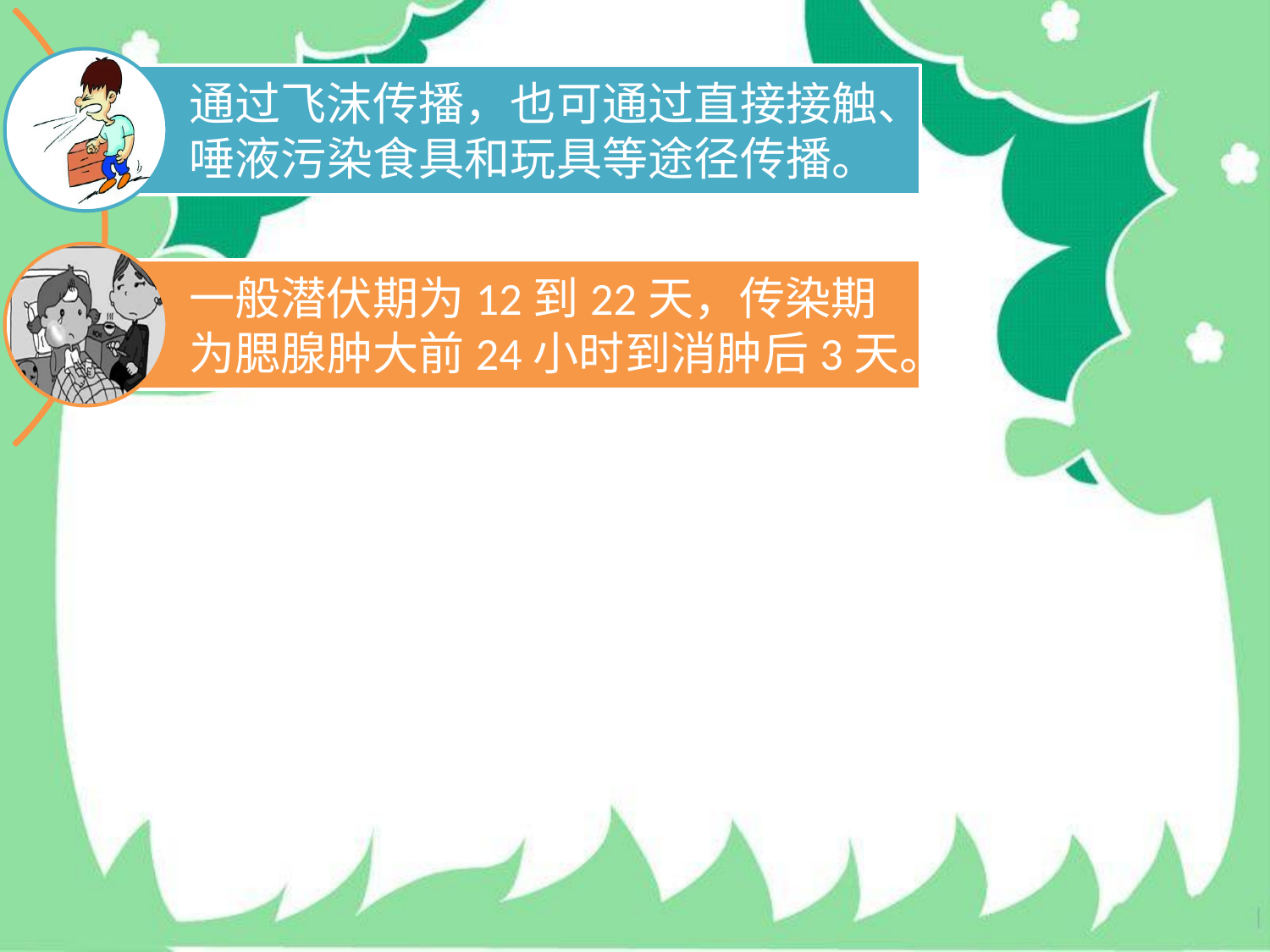

# 流行性腮腺炎
通过飞沫传播，也可通过直接接触、唾液污染食具和玩具等途径传播。
一般潜伏期为12到22天，传染期为腮腺肿大前24小时到消肿后3天。